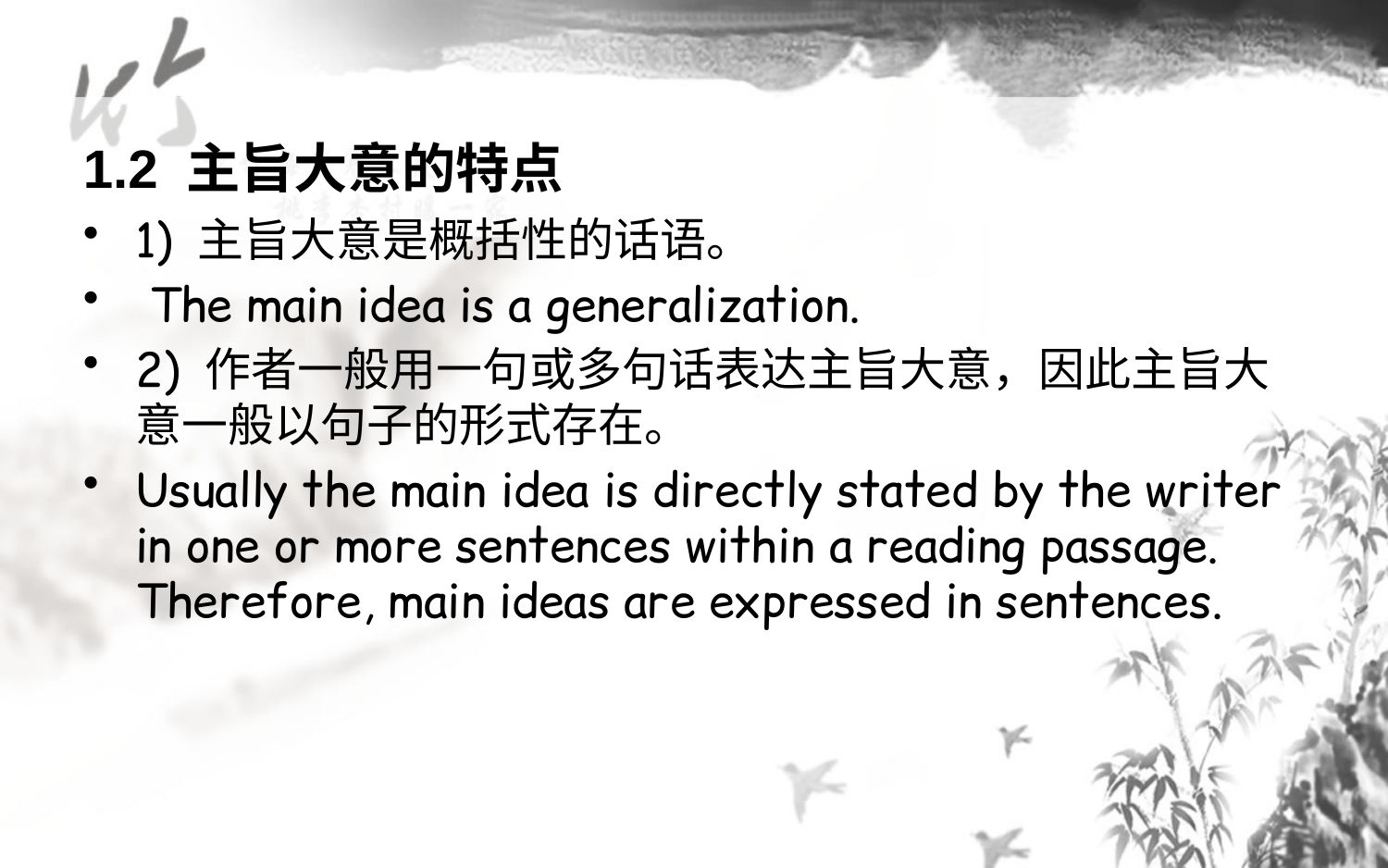

# 1.2 主旨大意的特点
1) 主旨大意是概括性的话语。
 The main idea is a generalization.
2) 作者一般用一句或多句话表达主旨大意，因此主旨大意一般以句子的形式存在。
Usually the main idea is directly stated by the writer in one or more sentences within a reading passage. Therefore, main ideas are expressed in sentences.